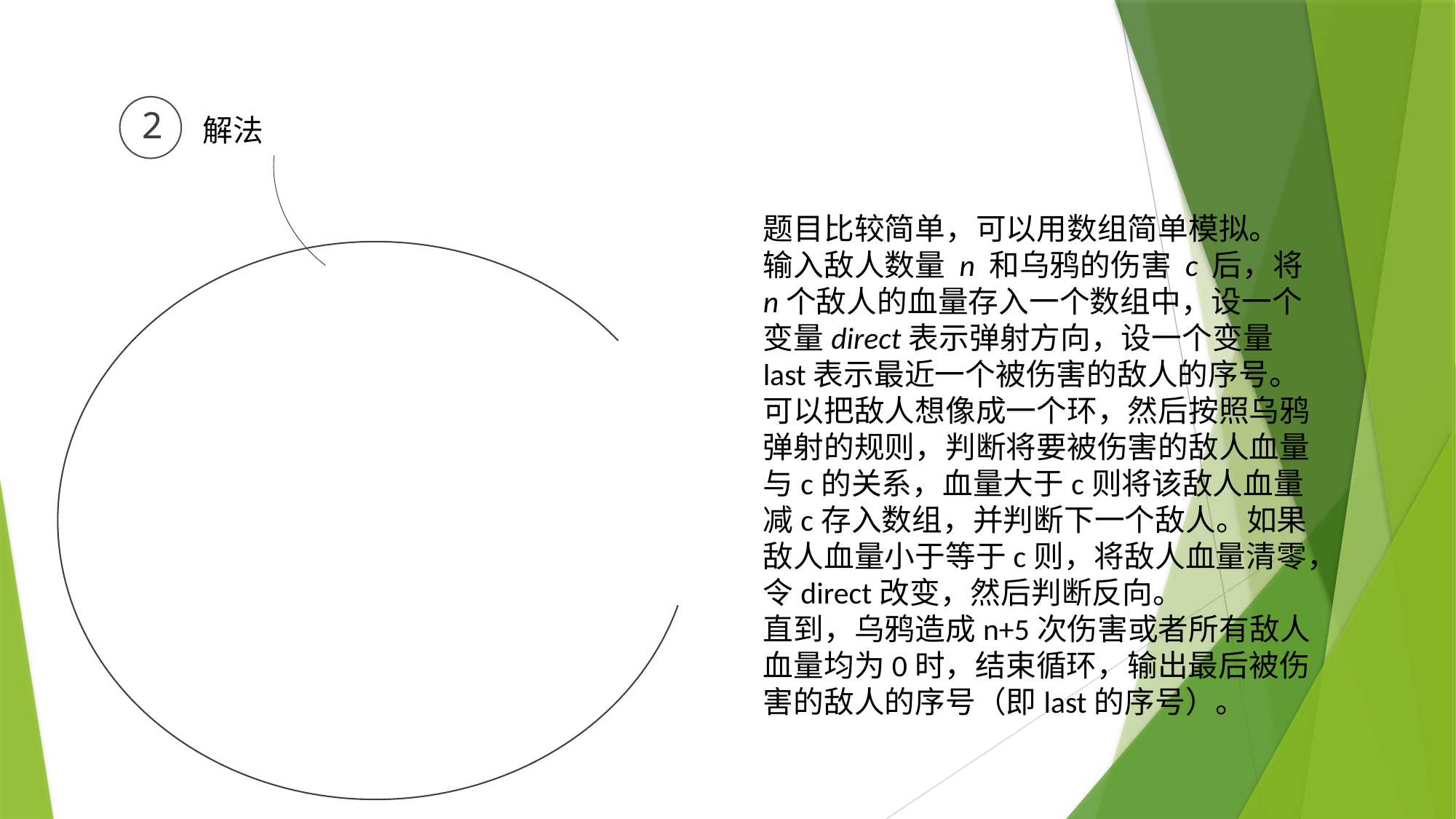

2
解法

题目比较简单，可以用数组简单模拟。
输入敌人数量 n 和乌鸦的伤害 c 后，将 n个敌人的血量存入一个数组中，设一个变量direct表示弹射方向，设一个变量last表示最近一个被伤害的敌人的序号。
可以把敌人想像成一个环，然后按照乌鸦弹射的规则，判断将要被伤害的敌人血量与c的关系，血量大于c则将该敌人血量减c存入数组，并判断下一个敌人。如果敌人血量小于等于c则，将敌人血量清零，令direct改变，然后判断反向。
直到，乌鸦造成n+5次伤害或者所有敌人血量均为0时，结束循环，输出最后被伤害的敌人的序号（即last的序号）。